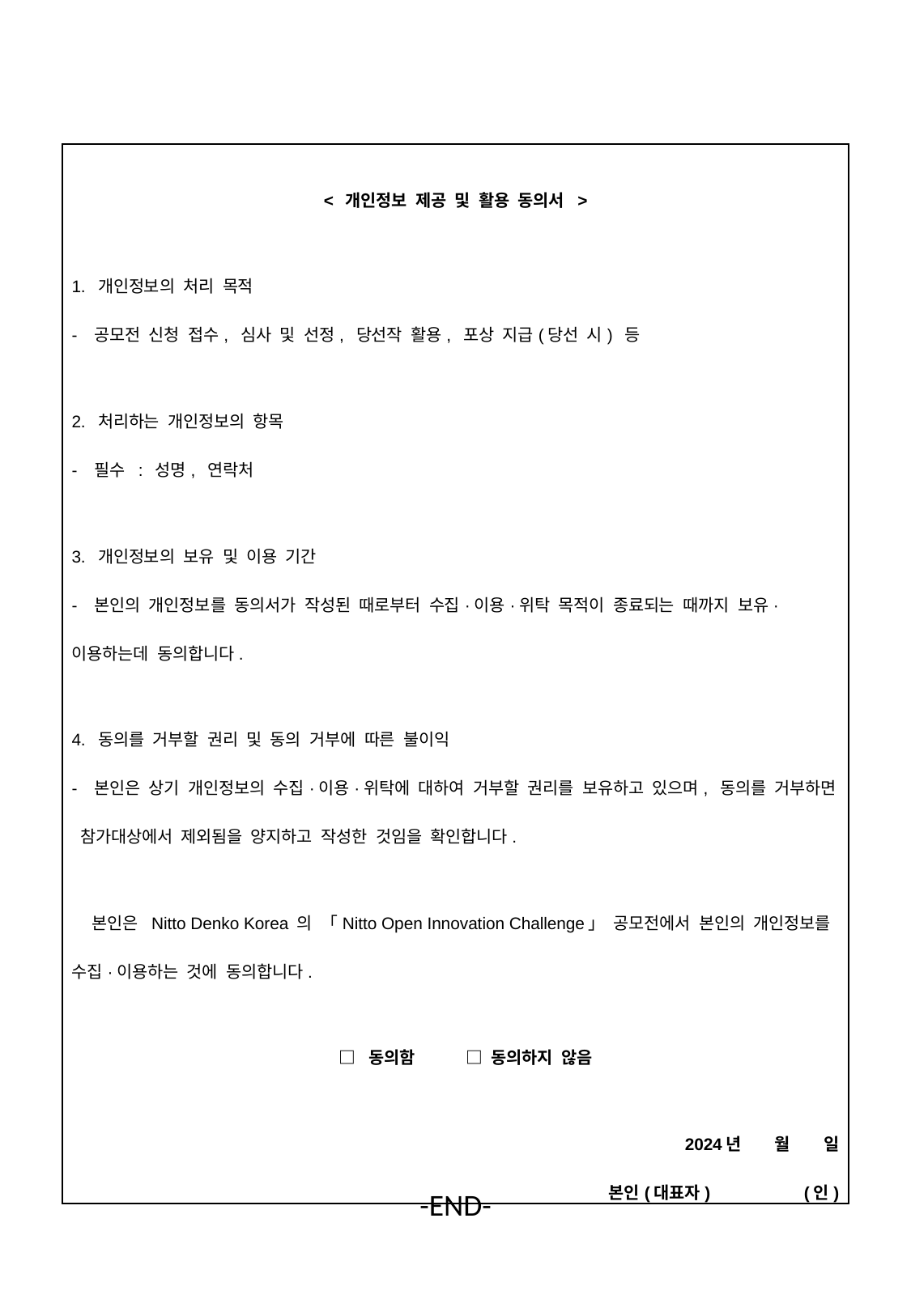

| < 개인정보 제공 및 활용 동의서 >   1. 개인정보의 처리 목적 -  공모전 신청 접수, 심사 및 선정, 당선작 활용, 포상 지급(당선 시) 등   2. 처리하는 개인정보의 항목 -  필수 : 성명, 연락처   3. 개인정보의 보유 및 이용 기간 -  본인의 개인정보를 동의서가 작성된 때로부터 수집·이용·위탁 목적이 종료되는 때까지 보유·이용하는데 동의합니다.   4. 동의를 거부할 권리 및 동의 거부에 따른 불이익 -  본인은 상기 개인정보의 수집·이용·위탁에 대하여 거부할 권리를 보유하고 있으며, 동의를 거부하면 참가대상에서 제외됨을 양지하고 작성한 것임을 확인합니다.   본인은 Nitto Denko Korea 의 「Nitto Open Innovation Challenge」 공모전에서 본인의 개인정보를 수집·이용하는 것에 동의합니다.   □ 동의함      □ 동의하지 않음   2024년  월  일 본인(대표자)           (인) |
| --- |
-END-